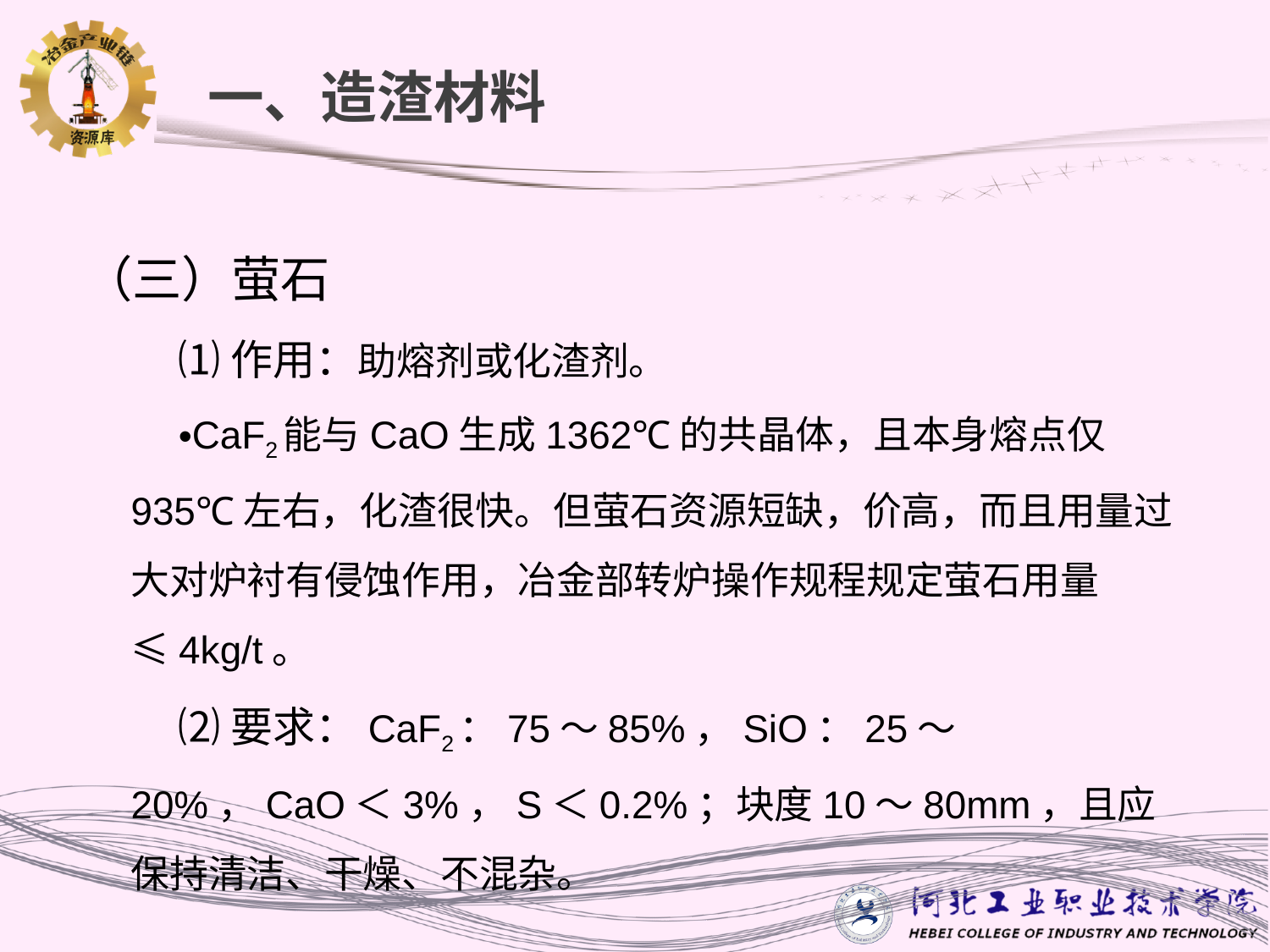

一、造渣材料
（三）萤石
⑴作用：助熔剂或化渣剂。
CaF2能与CaO生成1362℃的共晶体，且本身熔点仅935℃左右，化渣很快。但萤石资源短缺，价高，而且用量过大对炉衬有侵蚀作用，冶金部转炉操作规程规定萤石用量≤4kg/t。
⑵要求：CaF2：75～85%，SiO：25～20%，CaO＜3%，S＜0.2%；块度10～80mm，且应保持清洁、干燥、不混杂。